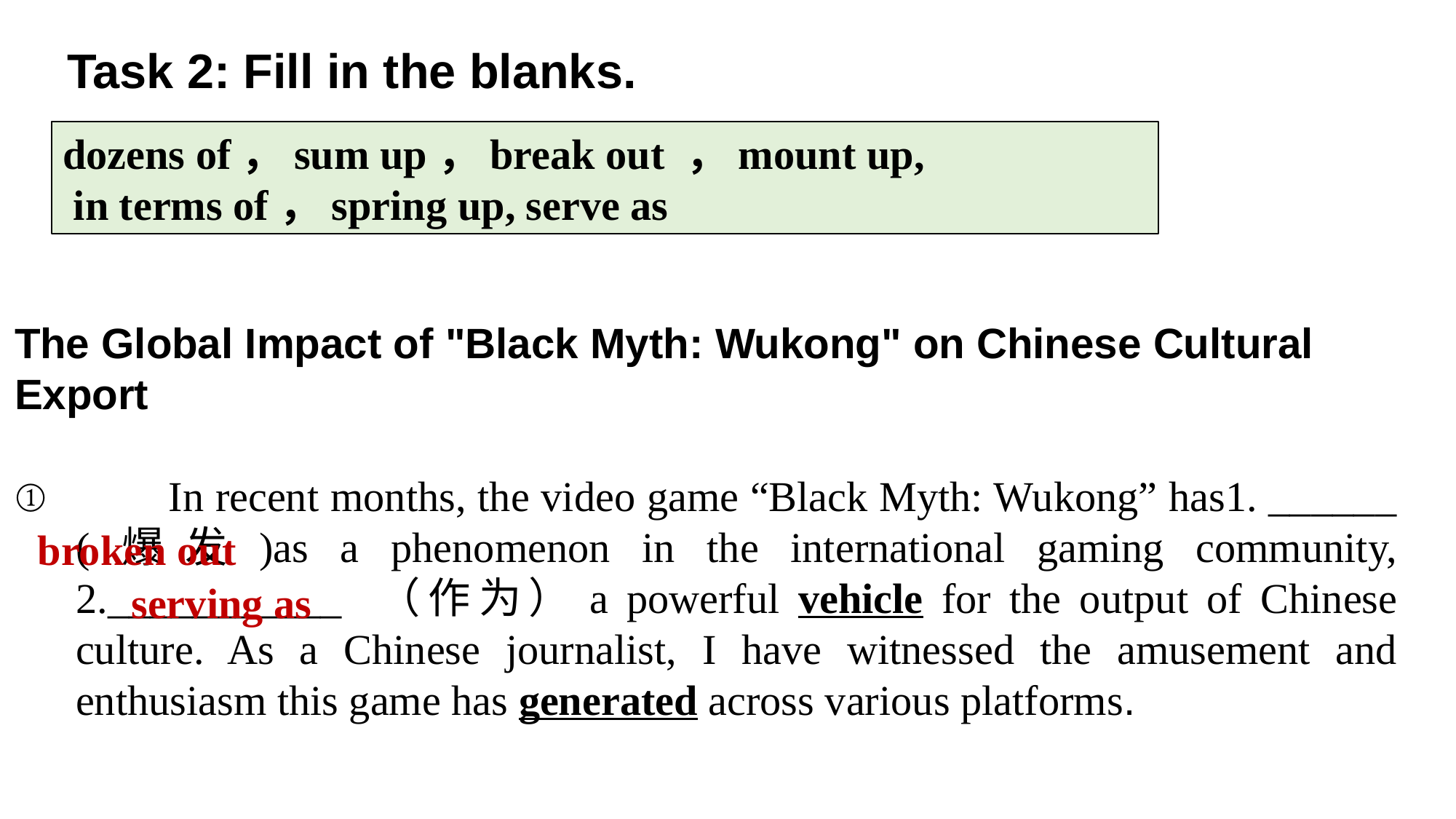

Task 2: Fill in the blanks.
dozens of，sum up，break out ，mount up,
 in terms of，spring up, serve as
The Global Impact of "Black Myth: Wukong" on Chinese Cultural Export

        In recent months, the video game “Black Myth: Wukong” has1. ______ (爆发)as a phenomenon in the international gaming community, 2.___________ （作为）a powerful vehicle for the output of Chinese culture. As a Chinese journalist, I have witnessed the amusement and enthusiasm this game has generated across various platforms.
broken out
serving as